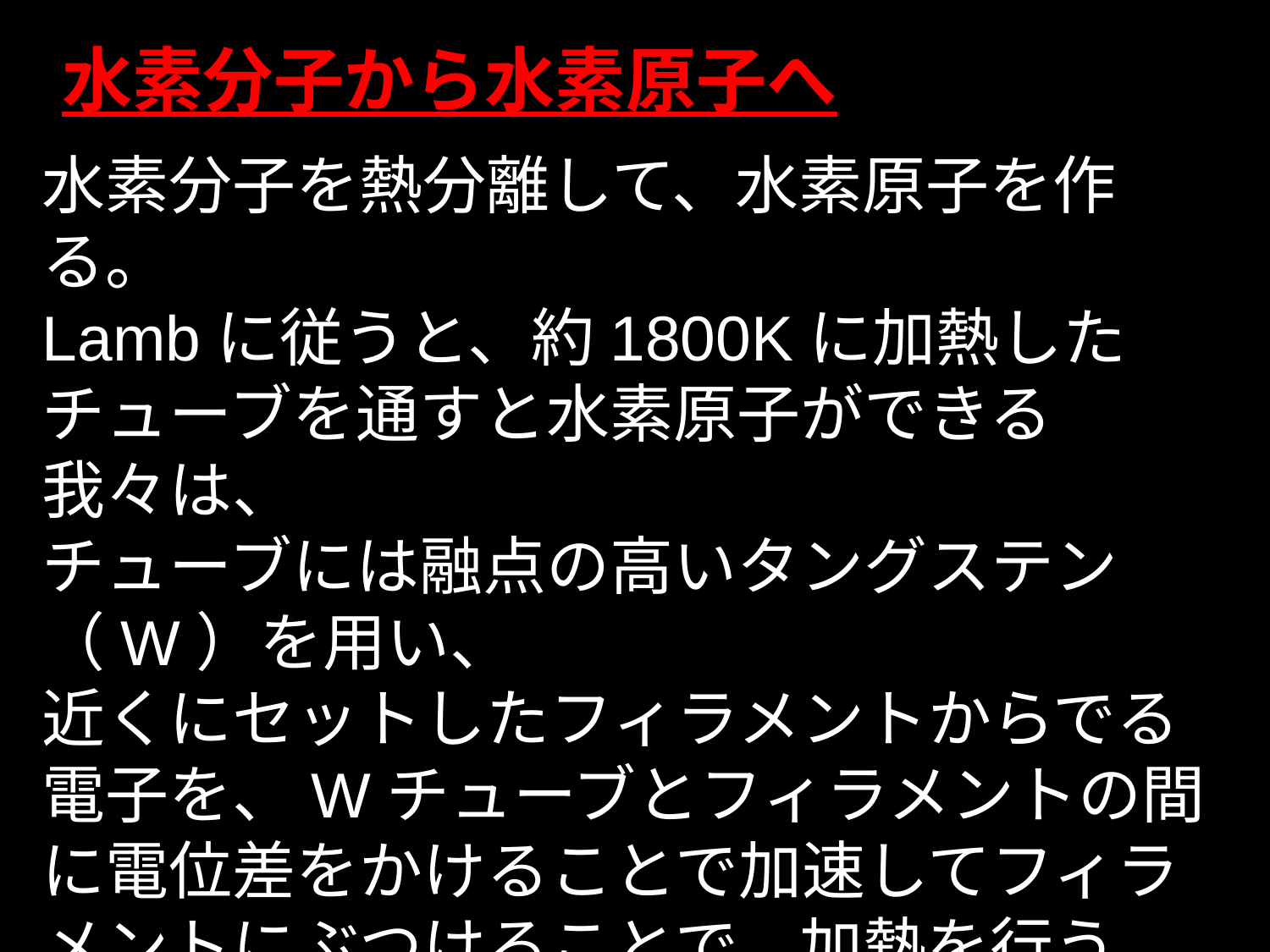

水素分子から水素原子へ
水素分子を熱分離して、水素原子を作る。
Lambに従うと、約1800Kに加熱したチューブを通すと水素原子ができる
我々は、
チューブには融点の高いタングステン（W）を用い、
近くにセットしたフィラメントからでる電子を、Wチューブとフィラメントの間に電位差をかけることで加速してフィラメントにぶつけることで、加熱を行う